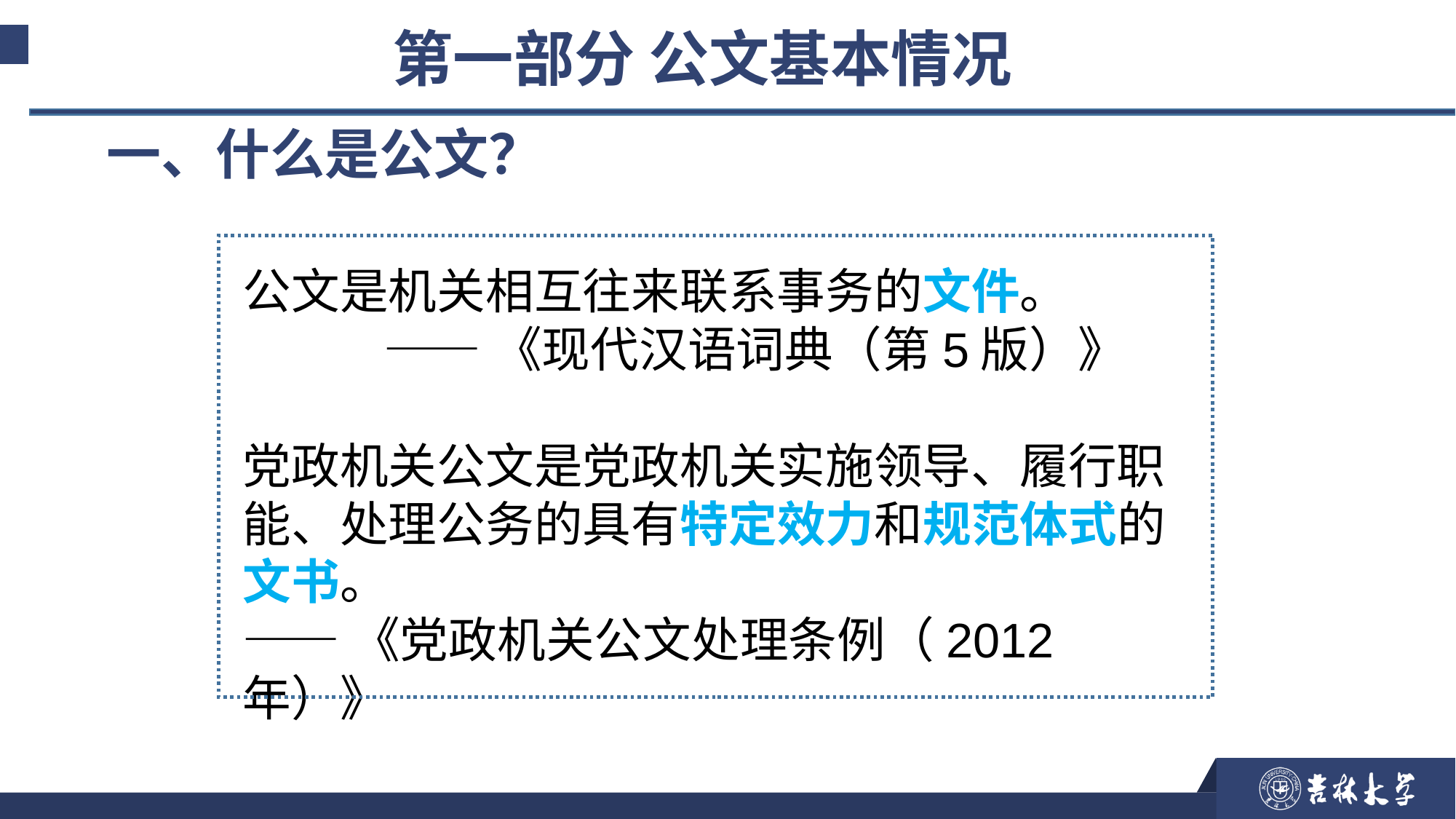

第一部分 公文基本情况

一、什么是公文？

公文是机关相互往来联系事务的文件。
             ——《现代汉语词典（第5版）》

党政机关公文是党政机关实施领导、履行职能、处理公务的具有特定效力和规范体式的文书。
——《党政机关公文处理条例（2012年）》